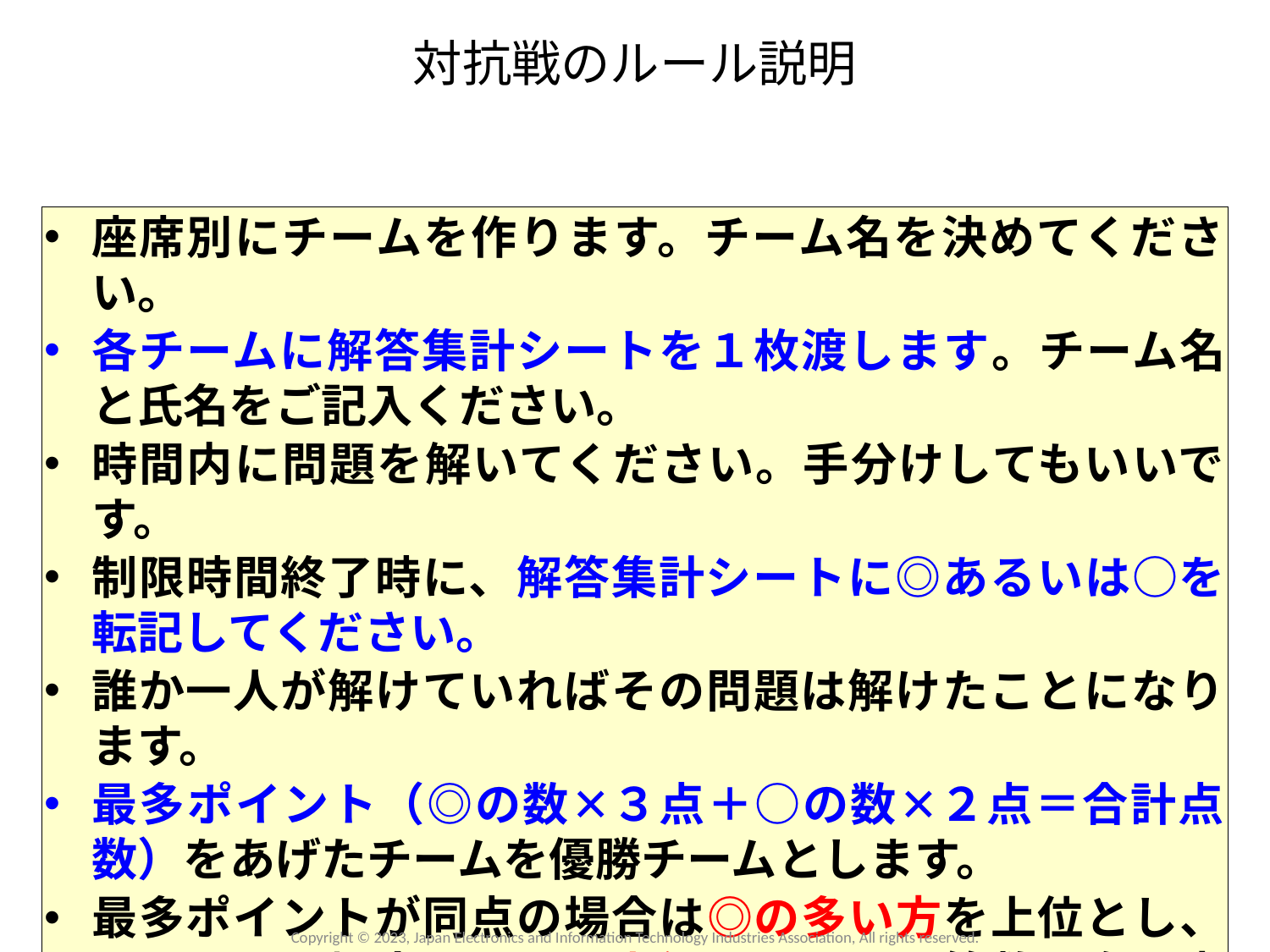

# 対抗戦のルール説明
座席別にチームを作ります。チーム名を決めてください。
各チームに解答集計シートを１枚渡します。チーム名と氏名をご記入ください。
時間内に問題を解いてください。手分けしてもいいです。
制限時間終了時に、解答集計シートに◎あるいは○を転記してください。
誰か一人が解けていればその問題は解けたことになります。
最多ポイント（◎の数✕３点＋○の数✕２点＝合計点数）をあげたチームを優勝チームとします。
最多ポイントが同点の場合は◎の多い方を上位とし、それも同じ場合は、より上級の問題の回答数の多い方を優先します。
Copyright © 2023, Japan Electronics and Information Technology Industries Association, All rights reserved.